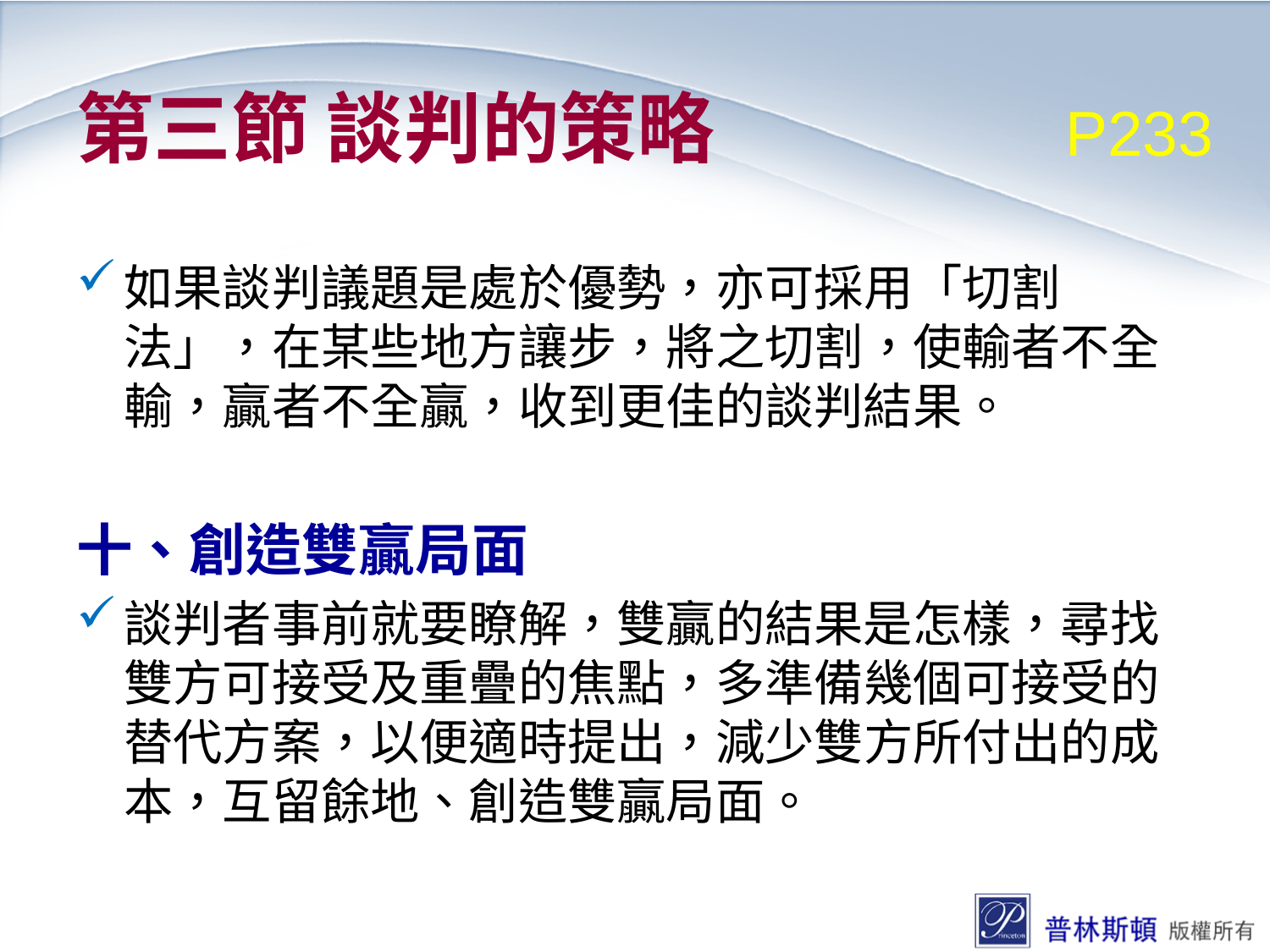

# 第三節 談判的策略
P233
如果談判議題是處於優勢，亦可採用「切割法」，在某些地方讓步，將之切割，使輸者不全輸，贏者不全贏，收到更佳的談判結果。

十、創造雙贏局面
談判者事前就要瞭解，雙贏的結果是怎樣，尋找雙方可接受及重疊的焦點，多準備幾個可接受的替代方案，以便適時提出，減少雙方所付出的成本，互留餘地、創造雙贏局面。